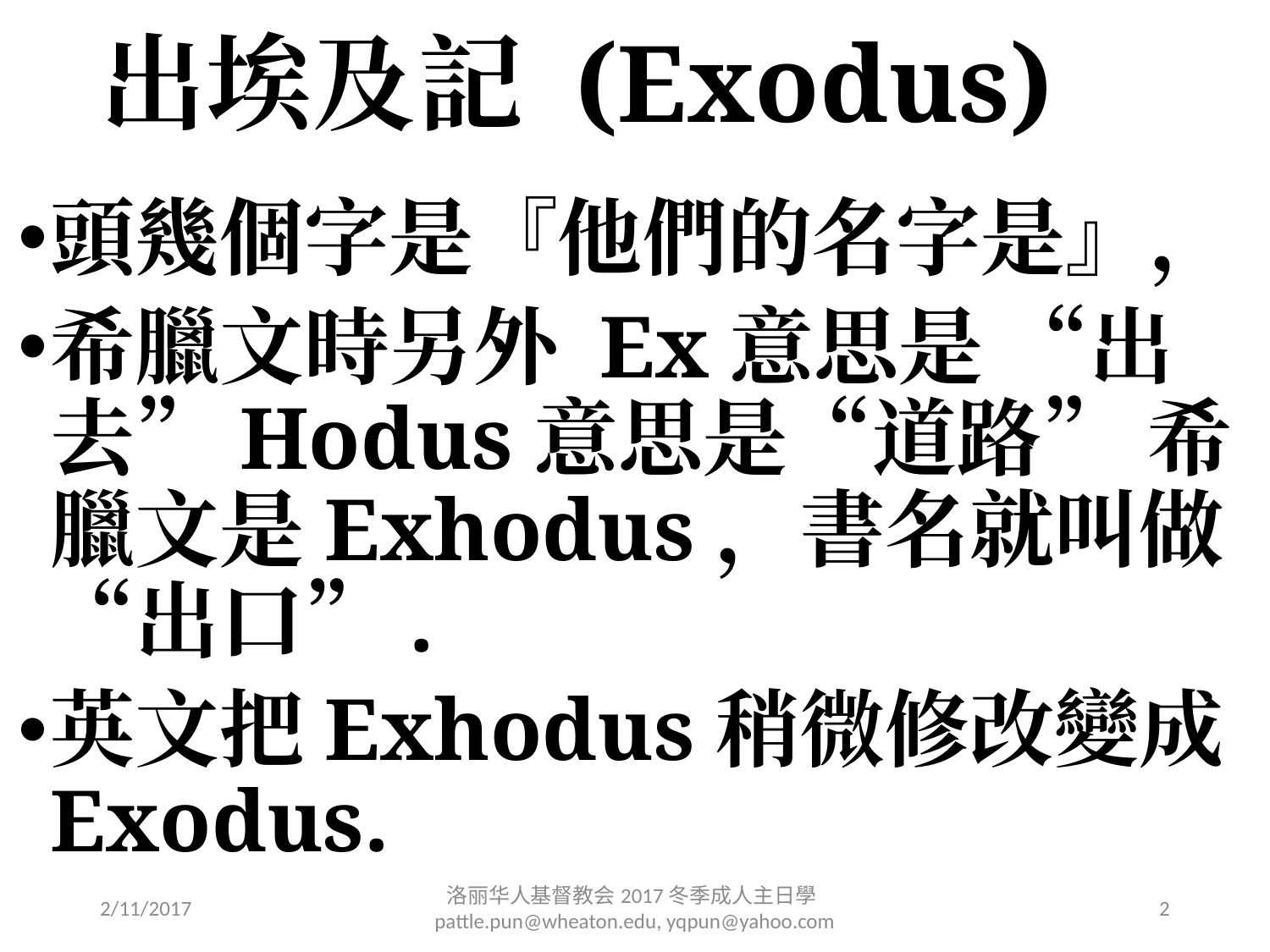

# 出埃及記 (Exodus)
頭幾個字是『他們的名字是』，
希臘文時另外 Ex意思是 “出去”Hodus意思是“道路” 希臘文是Exhodus，書名就叫做“出口”.
英文把Exhodus稍微修改變成Exodus.

2/11/2017
洛丽华⼈基督教会2017冬季成⼈主⽇學  pattle.pun@wheaton.edu, yqpun@yahoo.com
2